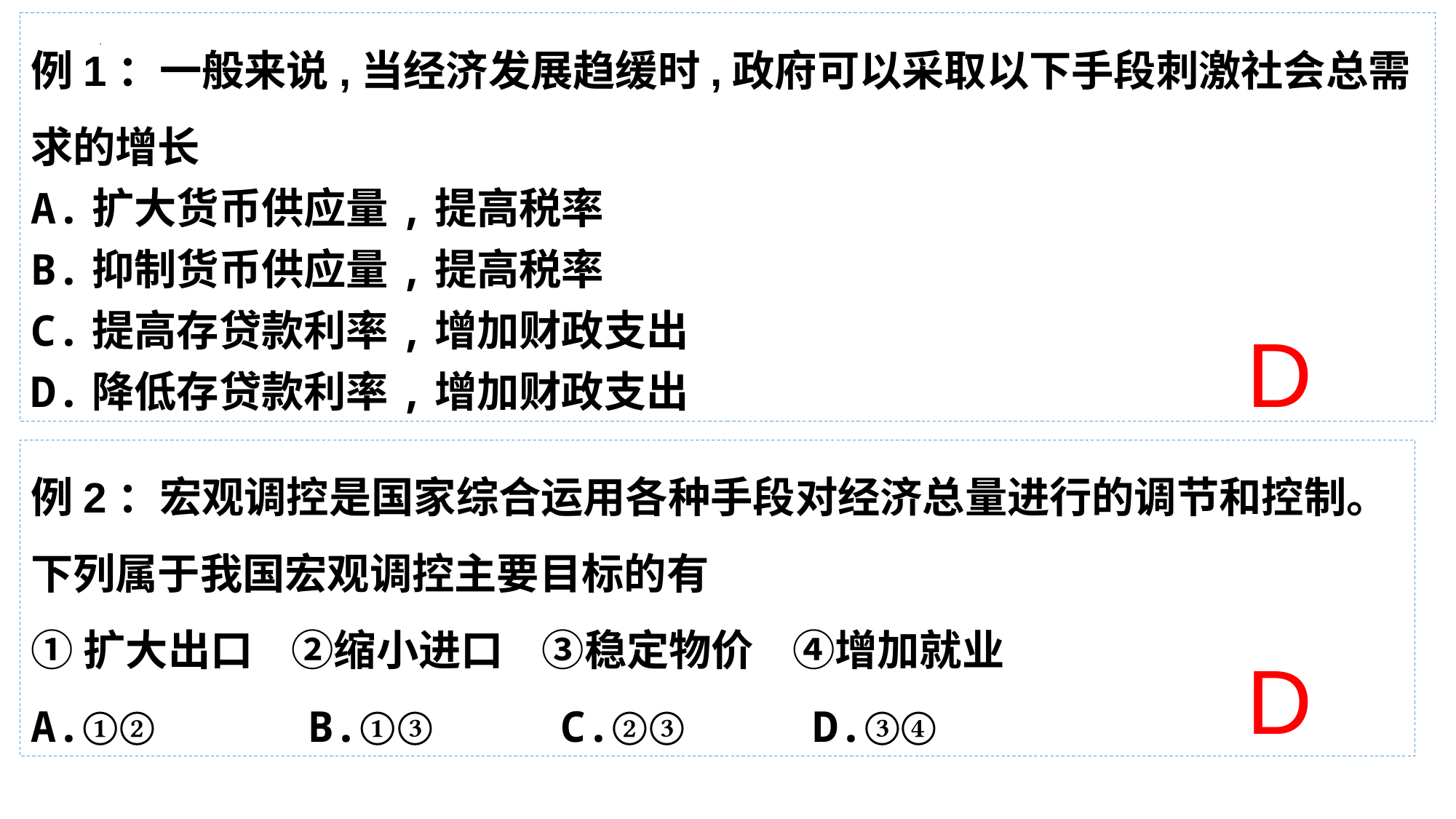

例1：一般来说,当经济发展趋缓时,政府可以采取以下手段刺激社会总需求的增长
A.扩大货币供应量,提高税率
B.抑制货币供应量,提高税率
C.提高存贷款利率,增加财政支出
D.降低存贷款利率,增加财政支出
D
例2：宏观调控是国家综合运用各种手段对经济总量进行的调节和控制。下列属于我国宏观调控主要目标的有
①扩大出口    ②缩小进口    ③稳定物价    ④增加就业
A.①②      B.①③     C.②③     D.③④
D